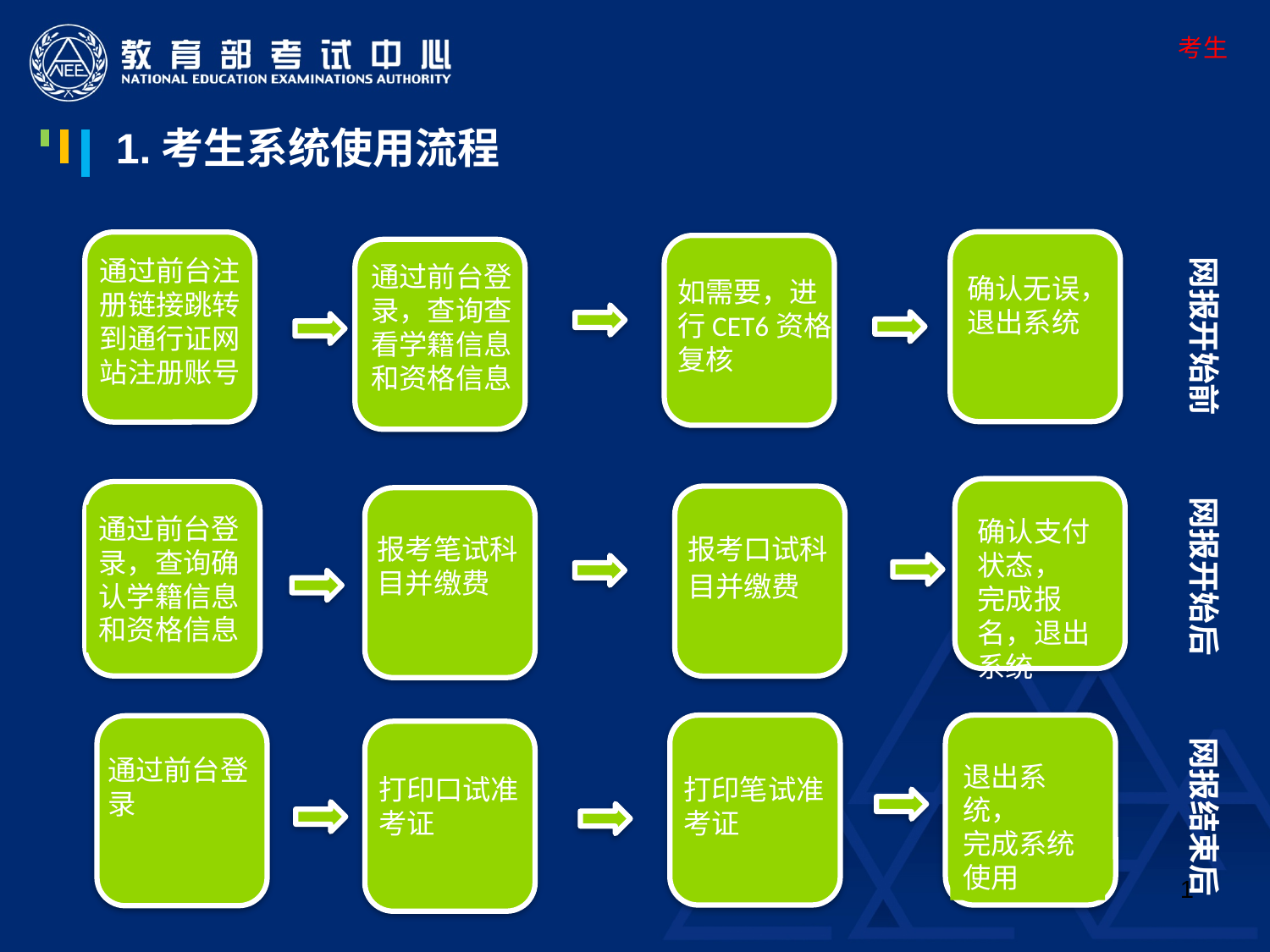

考生
1.考生系统使用流程

网报开始前

确认无误，退出系统

通过前台注册链接跳转到通行证网站注册账号

如需要，进行CET6资格复核

通过前台登录，查询查看学籍信息和资格信息

网报开始后

确认支付状态，
完成报名，退出系统

通过前台登录，查询确认学籍信息和资格信息

报考口试科目并缴费

报考笔试科目并缴费

网报结束后

打印笔试准考证

退出系统，
完成系统使用

通过前台登录

打印口试准考证

1